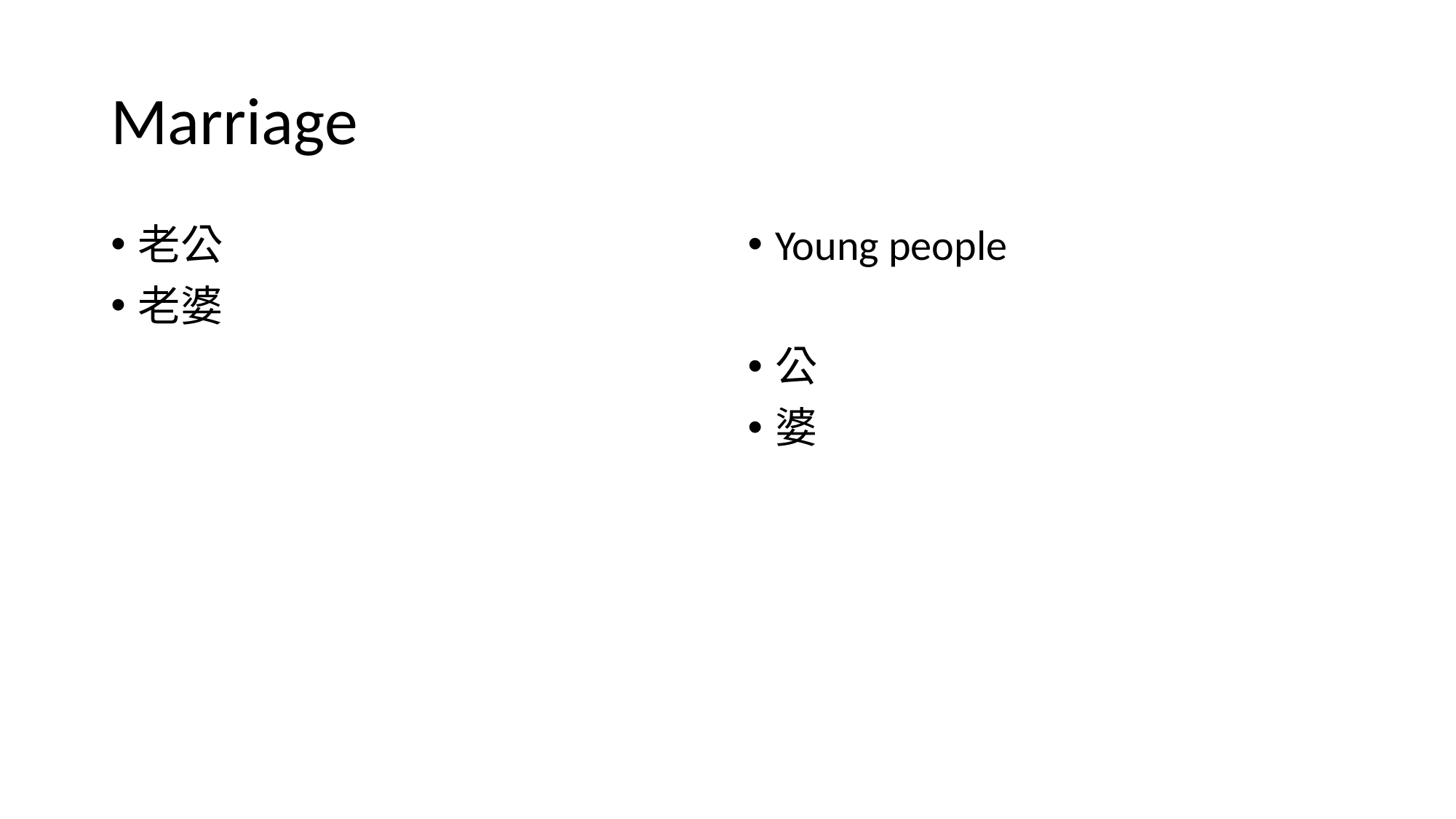

# Marriage
老公
老婆
Young people

公
婆